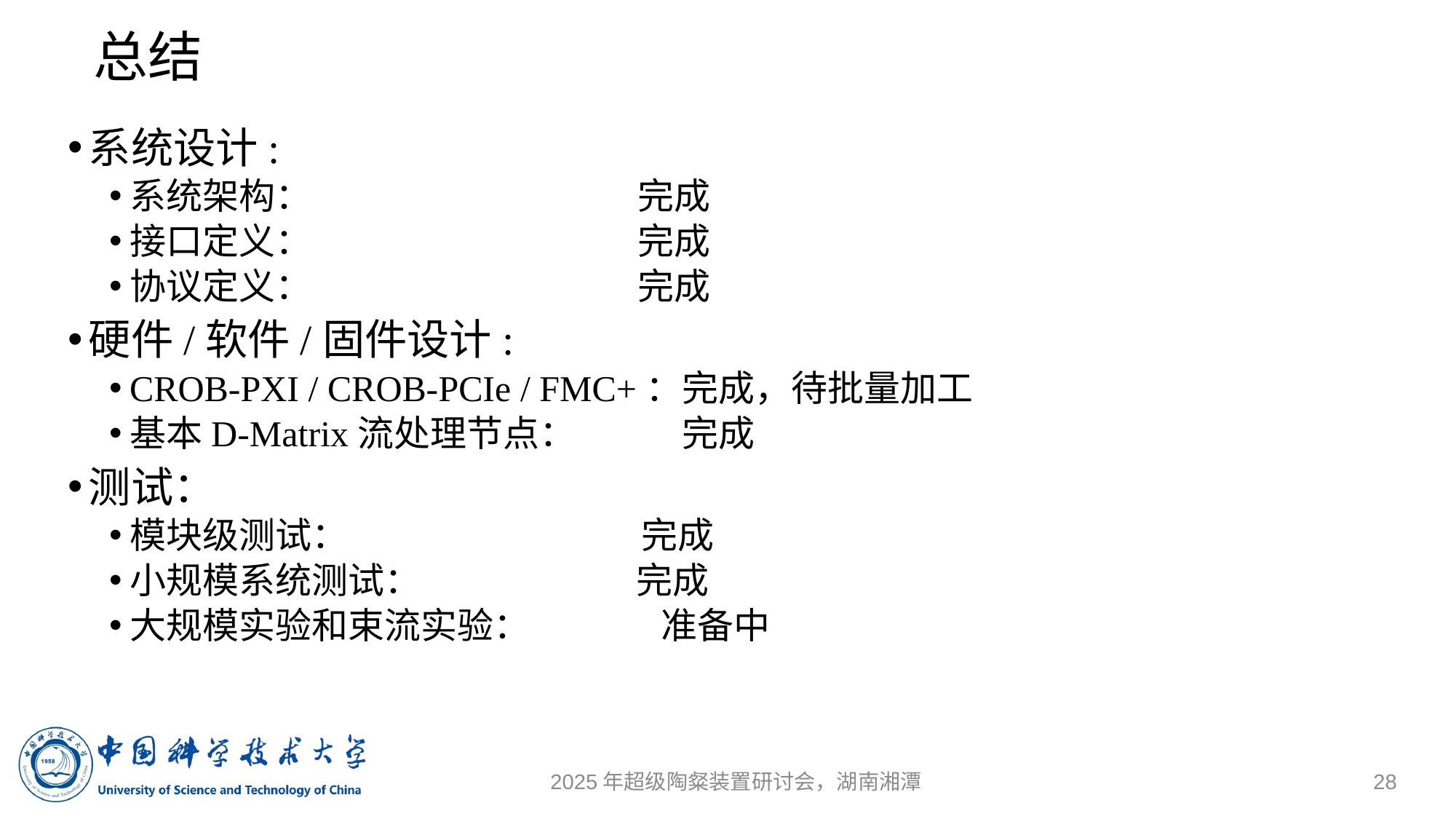

# 总结
系统设计:
系统架构：                                        完成
接口定义：                                        完成
协议定义：                                        完成
硬件/软件/固件设计:
CROB-PXI / CROB-PCIe / FMC+：完成，待批量加工
基本D-Matrix流处理节点：             完成
测试：
模块级测试：                                    完成
小规模系统测试：	                      完成
大规模实验和束流实验：                准备中

28
2025年超级陶粲装置研讨会，湖南湘潭